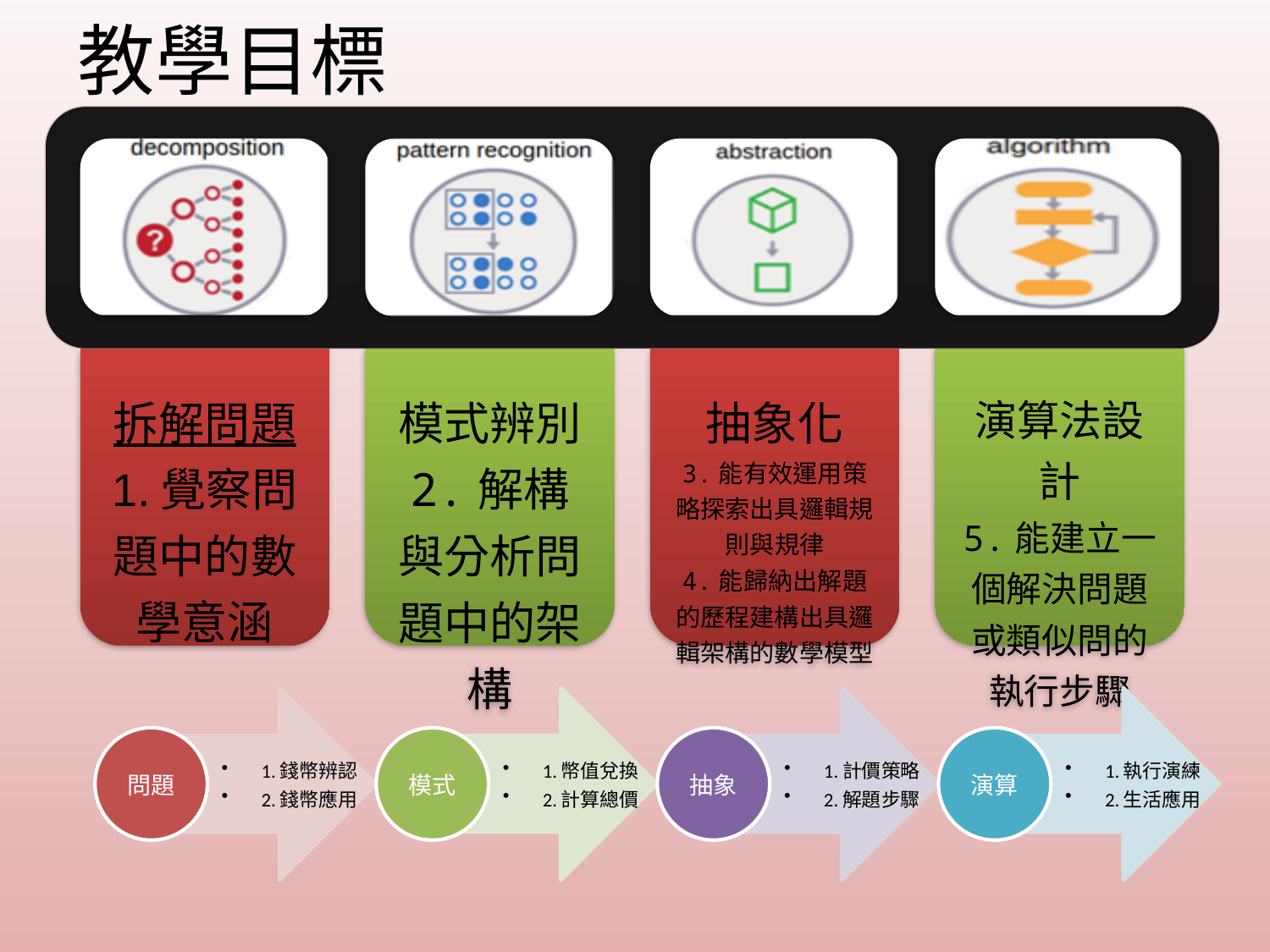

# 教學目標
抽象化
3.能有效運用策略探索出具邏輯規則與規律
4.能歸納出解題的歷程建構出具邏輯架構的數學模型
演算法設計
5.能建立一個解決問題或類似問的執行步驟
拆解問題
1.覺察問題中的數學意涵
模式辨別
2.解構與分析問題中的架構

問題
1.錢幣辨認
2.錢幣應用
模式
1.幣值兌換
2.計算總價
抽象
1.計價策略
2.解題步驟
演算
1.執行演練
2.生活應用